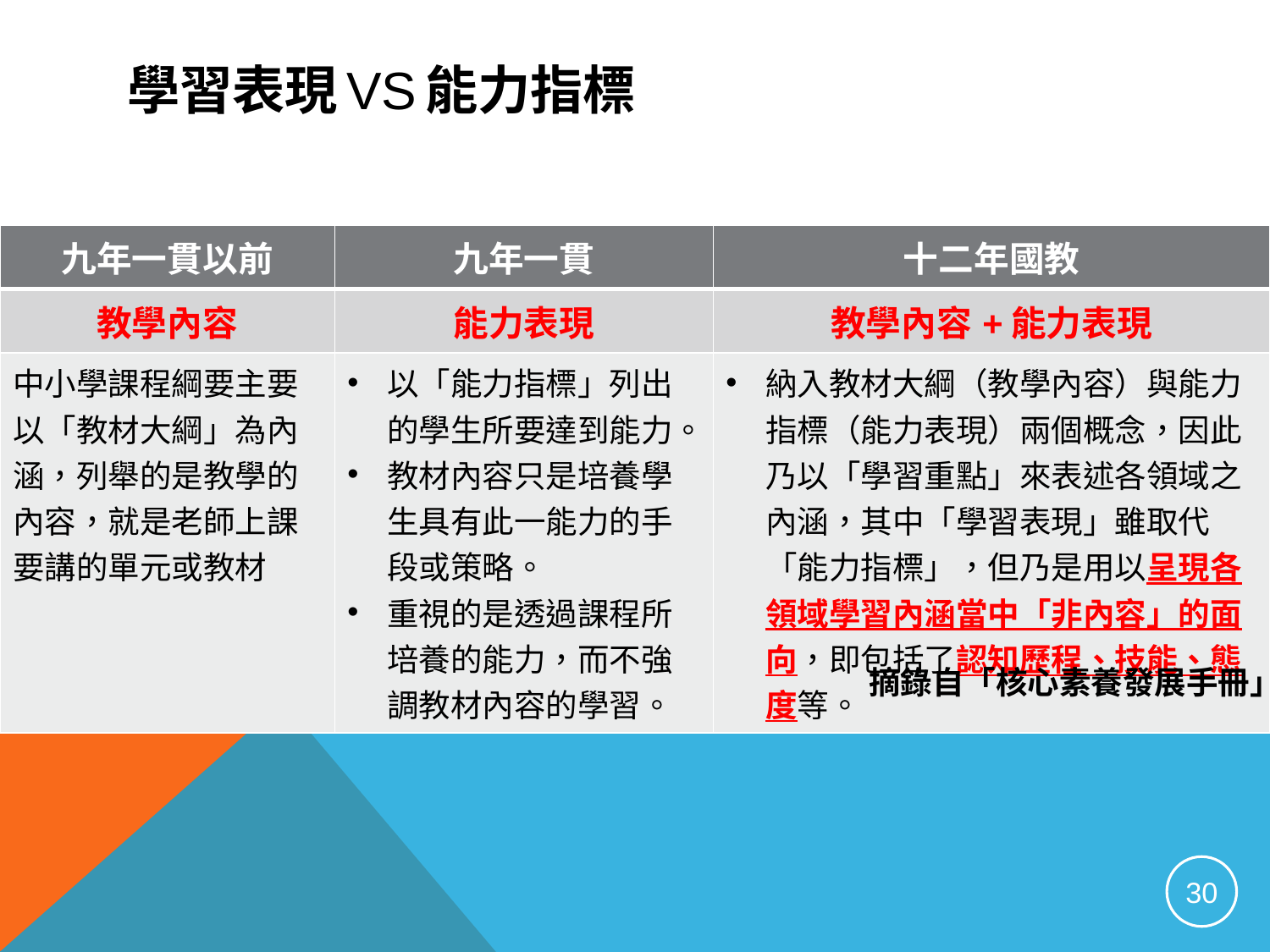

# 學習表現Vs能力指標
| 九年一貫以前 | 九年一貫 | 十二年國教 |
| --- | --- | --- |
| 教學內容 | 能力表現 | 教學內容+能力表現 |
| 中小學課程綱要主要以「教材大綱」為內涵，列舉的是教學的內容，就是老師上課要講的單元或教材 | 以「能力指標」列出的學生所要達到能力。 教材內容只是培養學生具有此一能力的手段或策略。 重視的是透過課程所培養的能力，而不強調教材內容的學習。 | 納入教材大綱（教學內容）與能力指標（能力表現）兩個概念，因此乃以「學習重點」來表述各領域之內涵，其中「學習表現」雖取代「能力指標」，但乃是用以呈現各領域學習內涵當中「非內容」的面向，即包括了認知歷程、技能、態度等。 |
摘錄自「核心素養發展手冊」
30